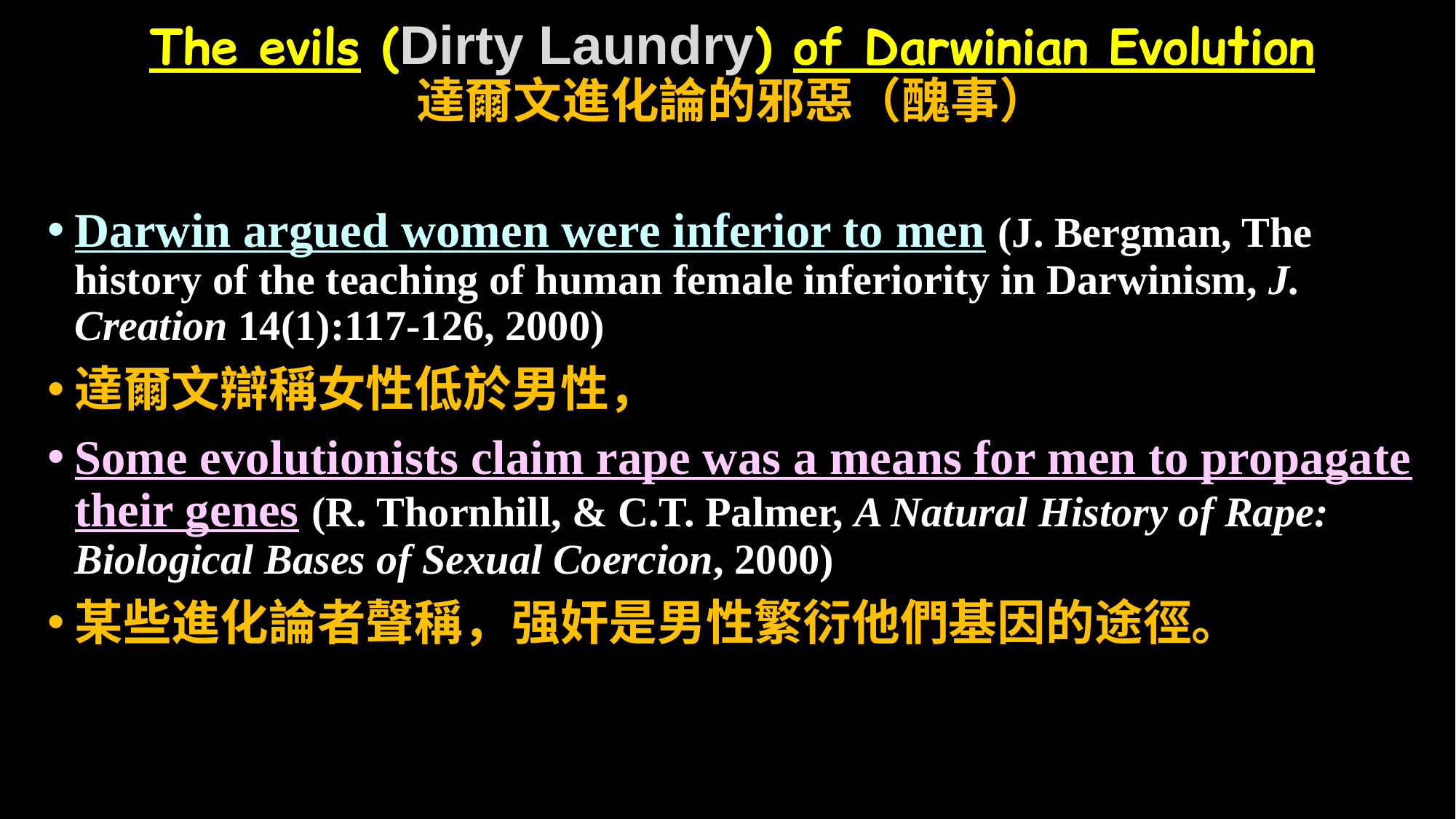

# The evils (Dirty Laundry) of Darwinian Evolution 達爾文進化論的邪惡（醜事）
Darwin argued women were inferior to men (J. Bergman, The history of the teaching of human female inferiority in Darwinism, J. Creation 14(1):117-126, 2000)
達爾文辯稱女性低於男性，
Some evolutionists claim rape was a means for men to propagate their genes (R. Thornhill, & C.T. Palmer, A Natural History of Rape: Biological Bases of Sexual Coercion, 2000)
某些進化論者聲稱，强奸是男性繁衍他們基因的途徑。